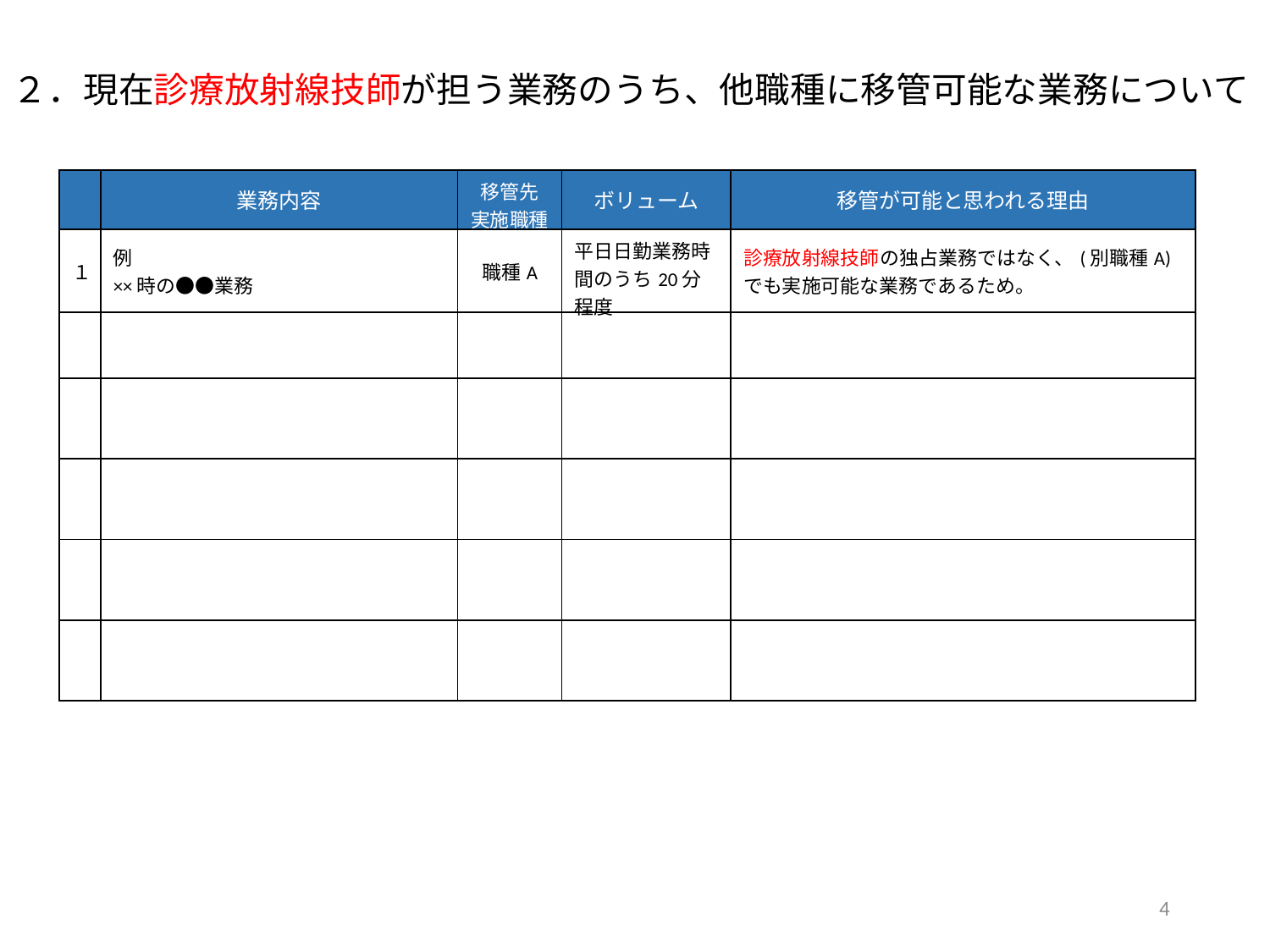

２．現在診療放射線技師が担う業務のうち、他職種に移管可能な業務について
|  | 業務内容 | 移管先 実施職種 | ボリューム | 移管が可能と思われる理由 |
| --- | --- | --- | --- | --- |
| １ | 例 ××時の●●業務 | 職種A | 平日日勤業務時間のうち20分程度 | 診療放射線技師の独占業務ではなく、(別職種A)でも実施可能な業務であるため。 |
|  |  |  |  |  |
|  |  |  |  |  |
|  |  |  |  |  |
|  |  |  |  |  |
|  |  |  |  |  |
4